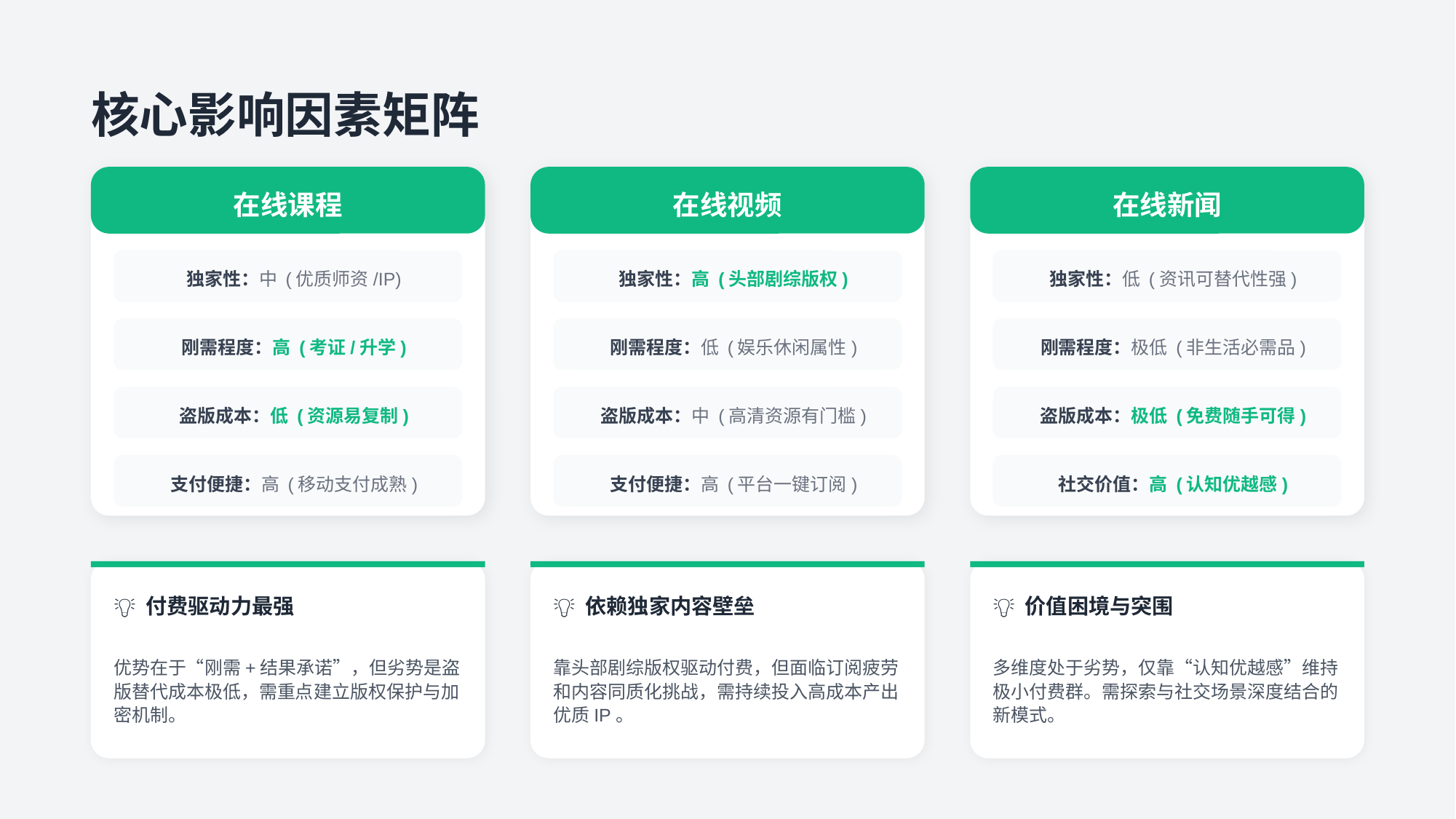

核心影响因素矩阵

在线课程

在线视频

在线新闻
独家性：中 (优质师资/IP)
独家性：高 (头部剧综版权)
独家性：低 (资讯可替代性强)
刚需程度：高 (考证/升学)
刚需程度：低 (娱乐休闲属性)
刚需程度：极低 (非生活必需品)
盗版成本：低 (资源易复制)
盗版成本：中 (高清资源有门槛)
盗版成本：极低 (免费随手可得)
支付便捷：高 (移动支付成熟)
支付便捷：高 (平台一键订阅)
社交价值：高 (认知优越感)

💡 付费驱动力最强
💡 依赖独家内容壁垒
💡 价值困境与突围
优势在于“刚需+结果承诺”，但劣势是盗版替代成本极低，需重点建立版权保护与加密机制。
靠头部剧综版权驱动付费，但面临订阅疲劳和内容同质化挑战，需持续投入高成本产出优质IP。
多维度处于劣势，仅靠“认知优越感”维持极小付费群。需探索与社交场景深度结合的新模式。